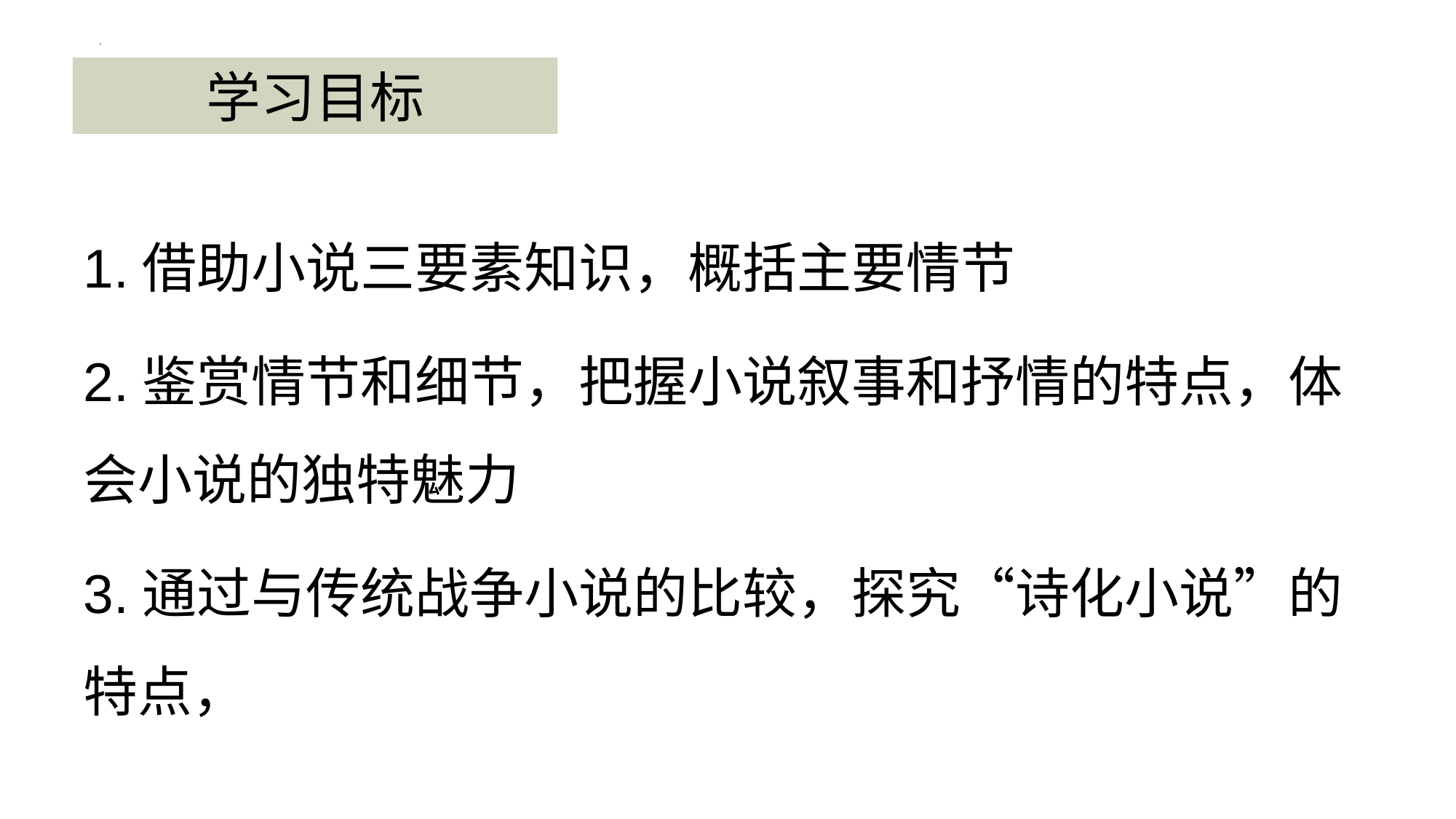

学习目标
1.借助小说三要素知识，概括主要情节
2.鉴赏情节和细节，把握小说叙事和抒情的特点，体会小说的独特魅力
3.通过与传统战争小说的比较，探究“诗化小说”的特点，